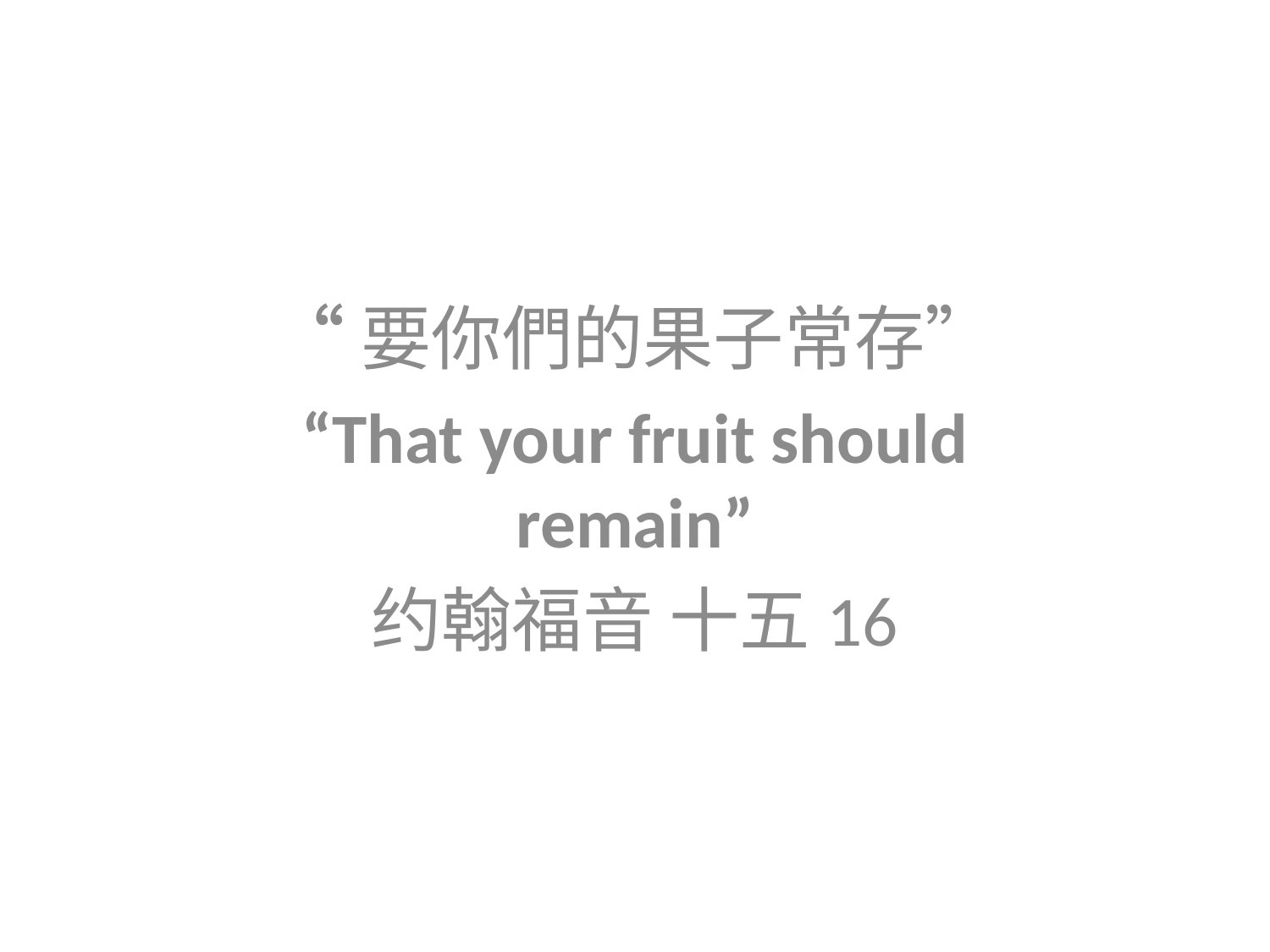

“要你們的果子常存”
“That your fruit should remain”
约翰福音 十五16
#